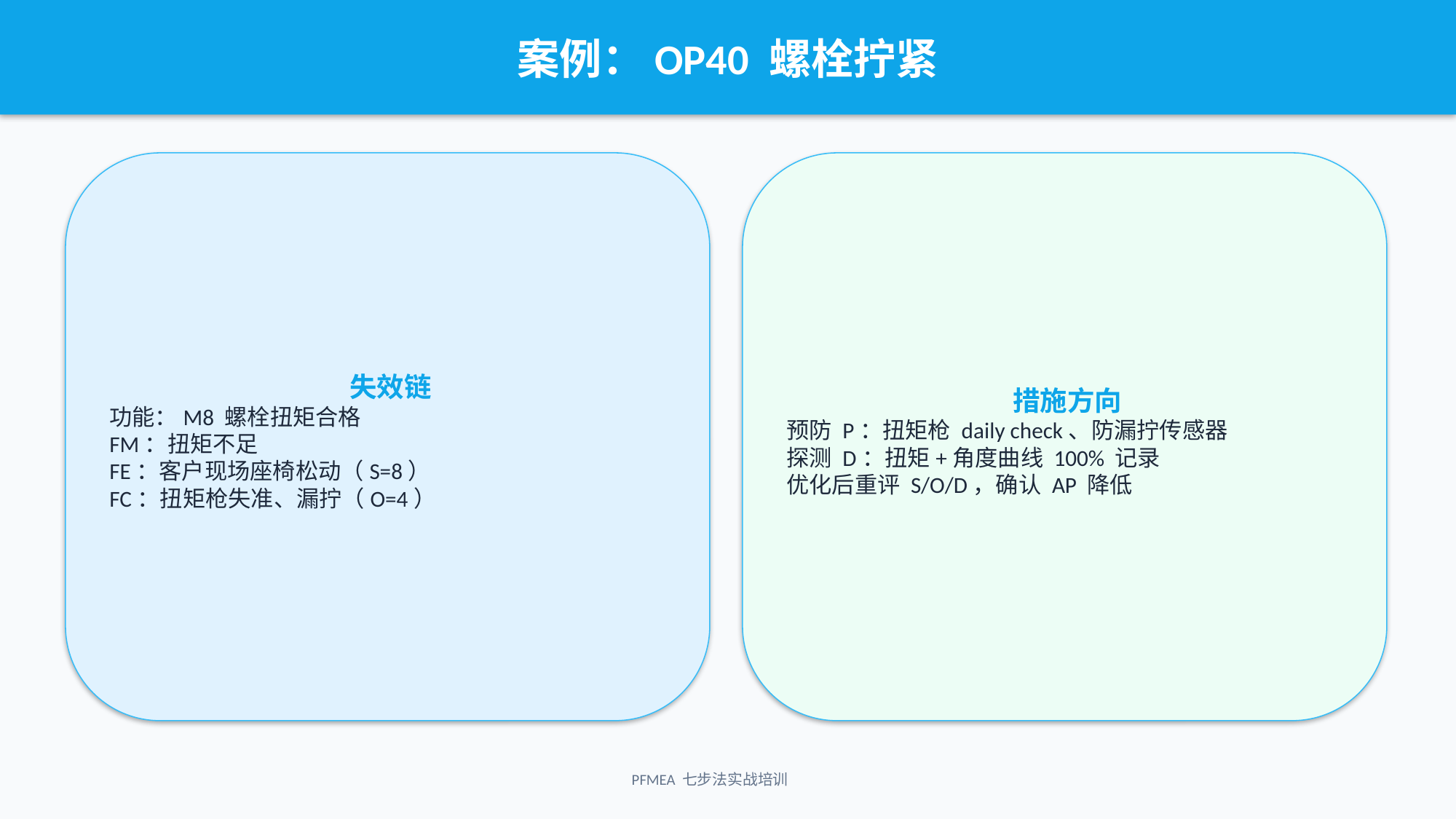

案例：OP40 螺栓拧紧
失效链
功能：M8 螺栓扭矩合格
FM：扭矩不足
FE：客户现场座椅松动（S=8）
FC：扭矩枪失准、漏拧（O=4）
措施方向
预防 P：扭矩枪 daily check、防漏拧传感器
探测 D：扭矩+角度曲线 100% 记录
优化后重评 S/O/D，确认 AP 降低
PFMEA 七步法实战培训